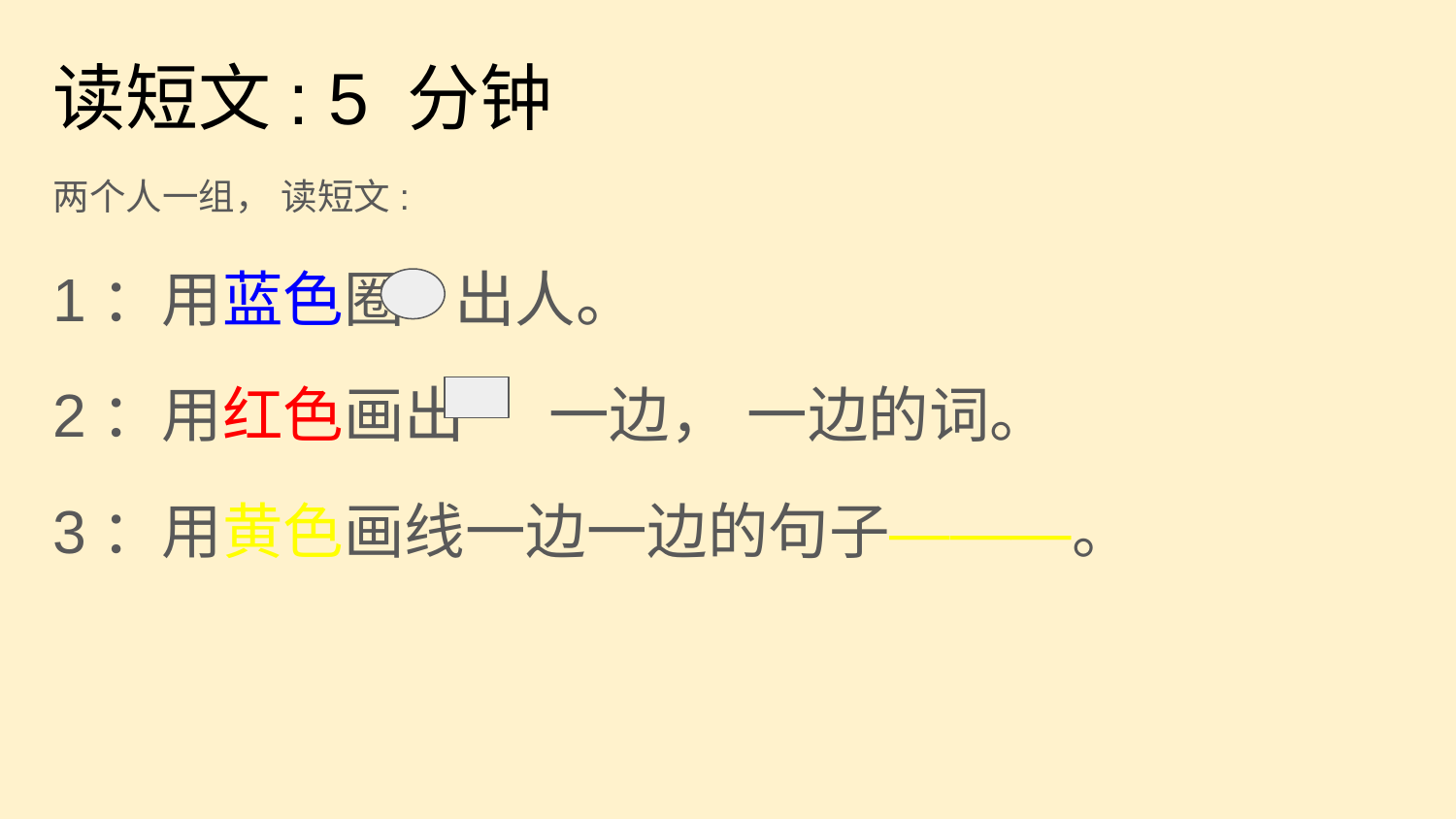

# 读短文: 5 分钟
两个人一组， 读短文:
1：用蓝色圈   出人。
2：用红色画出     一边， 一边的词。
3：用黄色画线一边一边的句子———。